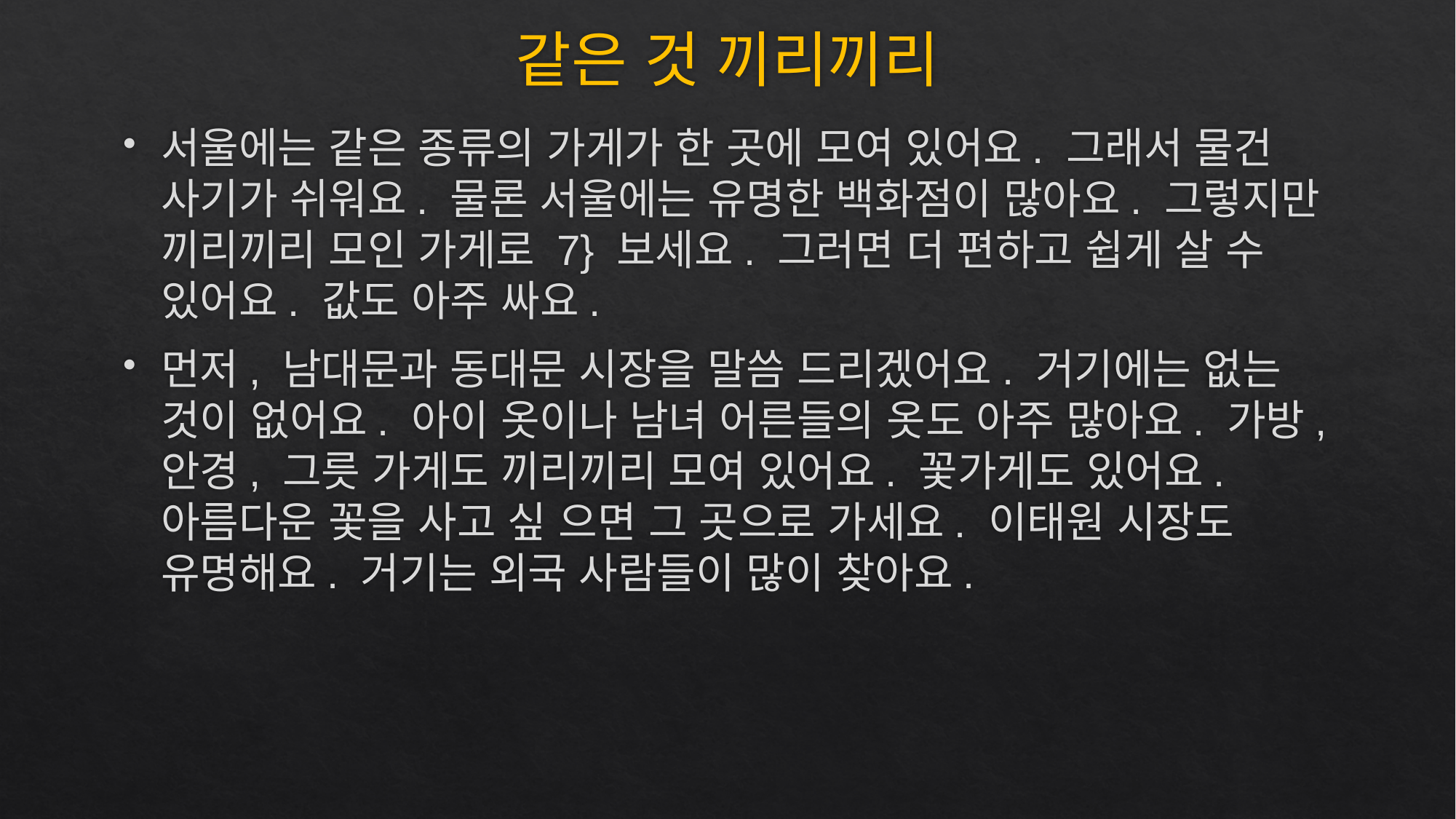

# 같은 것 끼리끼리
서울에는 같은 종류의 가게가 한 곳에 모여 있어요. 그래서 물건 사기가 쉬워요. 물론 서울에는 유명한 백화점이 많아요. 그렇지만 끼리끼리 모인 가게로 7} 보세요. 그러면 더 편하고 쉽게 살 수 있어요. 값도 아주 싸요.
먼저, 남대문과 동대문 시장을 말씀 드리겠어요. 거기에는 없는 것이 없어요. 아이 옷이나 남녀 어른들의 옷도 아주 많아요. 가방, 안경, 그릇 가게도 끼리끼리 모여 있어요. 꽃가게도 있어요. 아름다운 꽃을 사고 싶 으면 그 곳으로 가세요. 이태원 시장도 유명해요. 거기는 외국 사람들이 많이 찾아요.